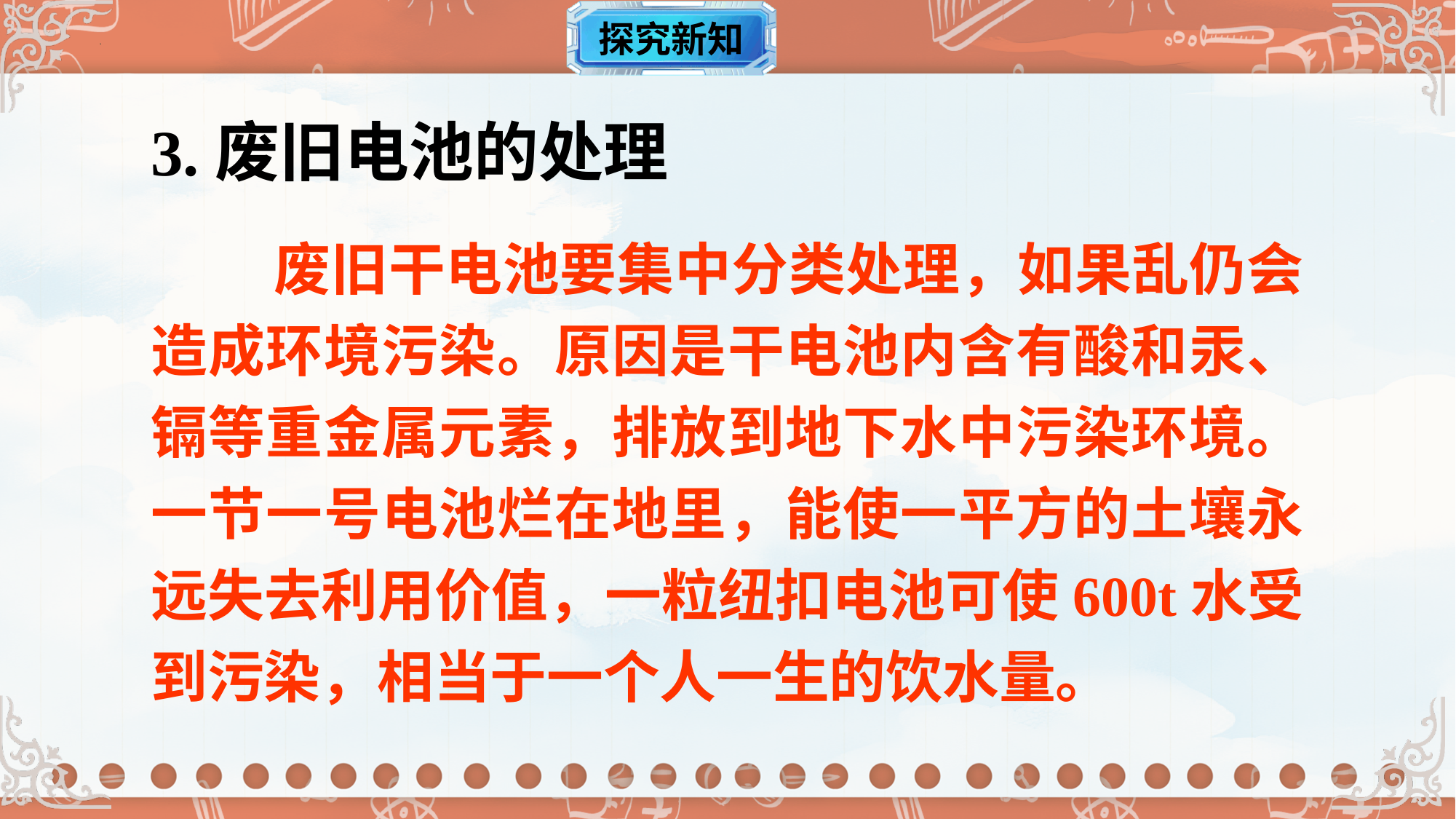

3.废旧电池的处理
        废旧干电池要集中分类处理，如果乱仍会造成环境污染。原因是干电池内含有酸和汞、镉等重金属元素，排放到地下水中污染环境。一节一号电池烂在地里，能使一平方的土壤永远失去利用价值，一粒纽扣电池可使600t水受到污染，相当于一个人一生的饮水量。